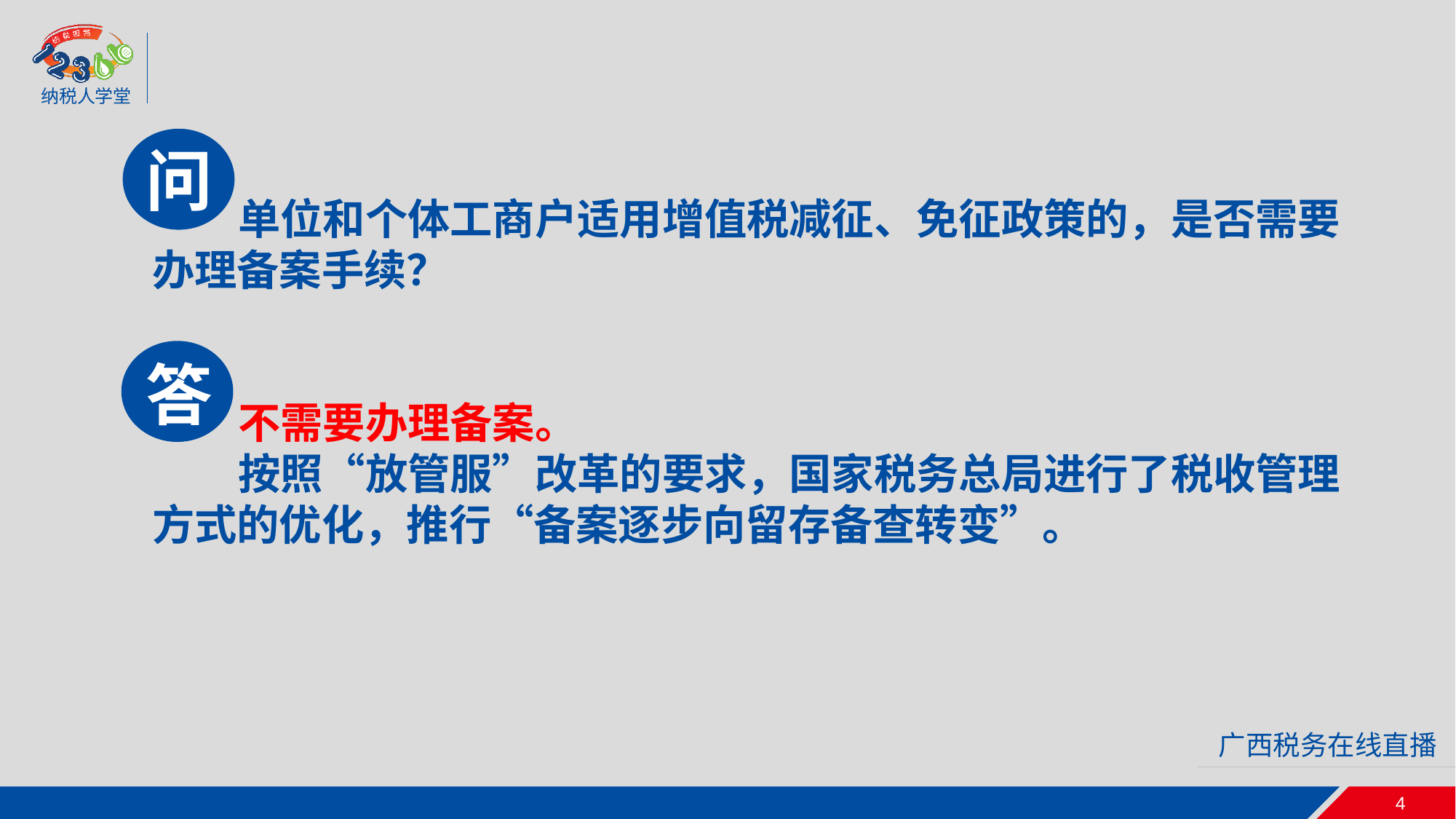

问
单位和个体工商户适用增值税减征、免征政策的，是否需要办理备案手续？

不需要办理备案。
按照“放管服”改革的要求，国家税务总局进行了税收管理方式的优化，推行“备案逐步向留存备查转变”。

答